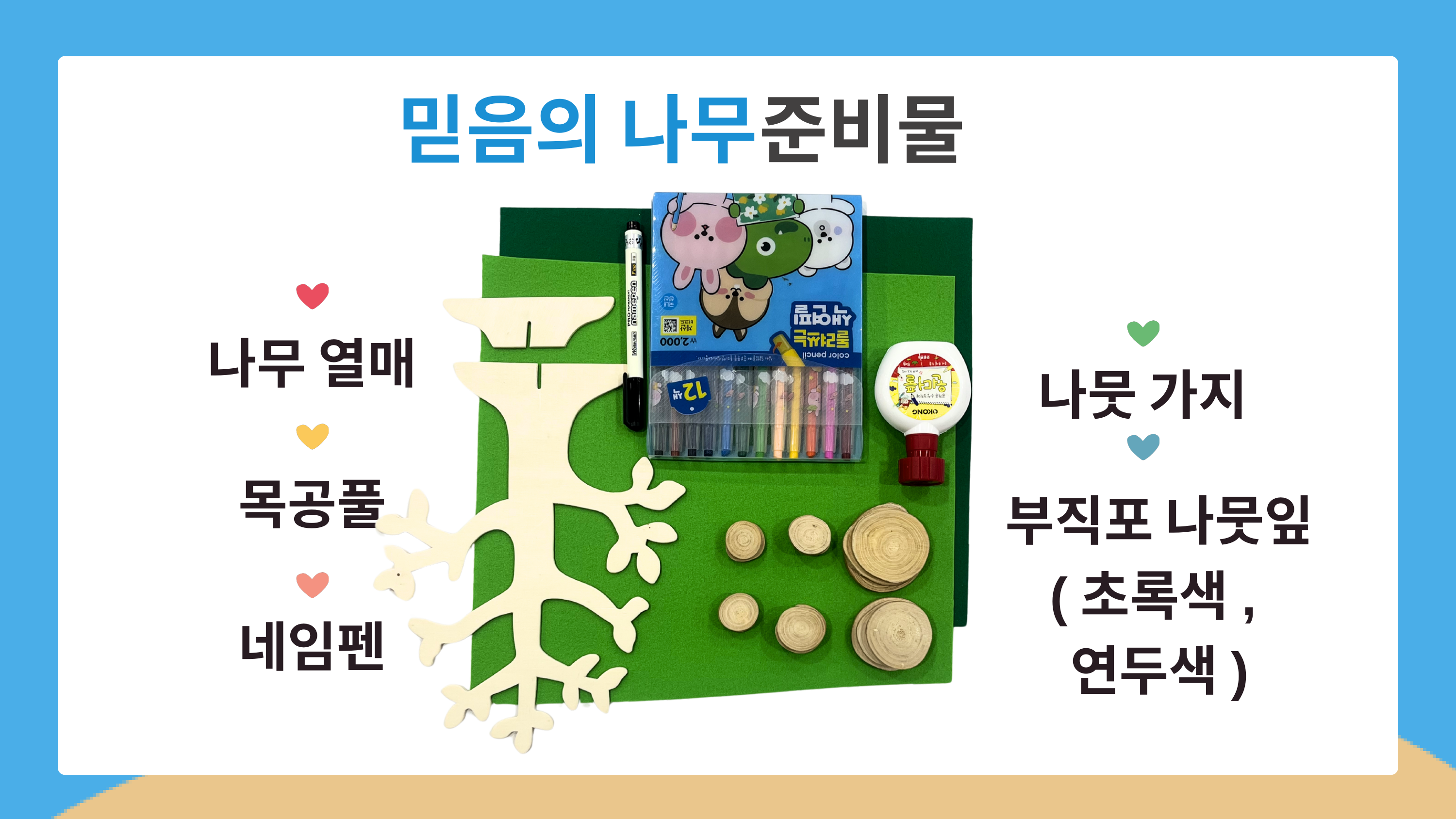

믿음의 나무
준비물

나무 열매

나뭇 가지

목공풀
부직포 나뭇잎
(초록색,연두색)

네임펜